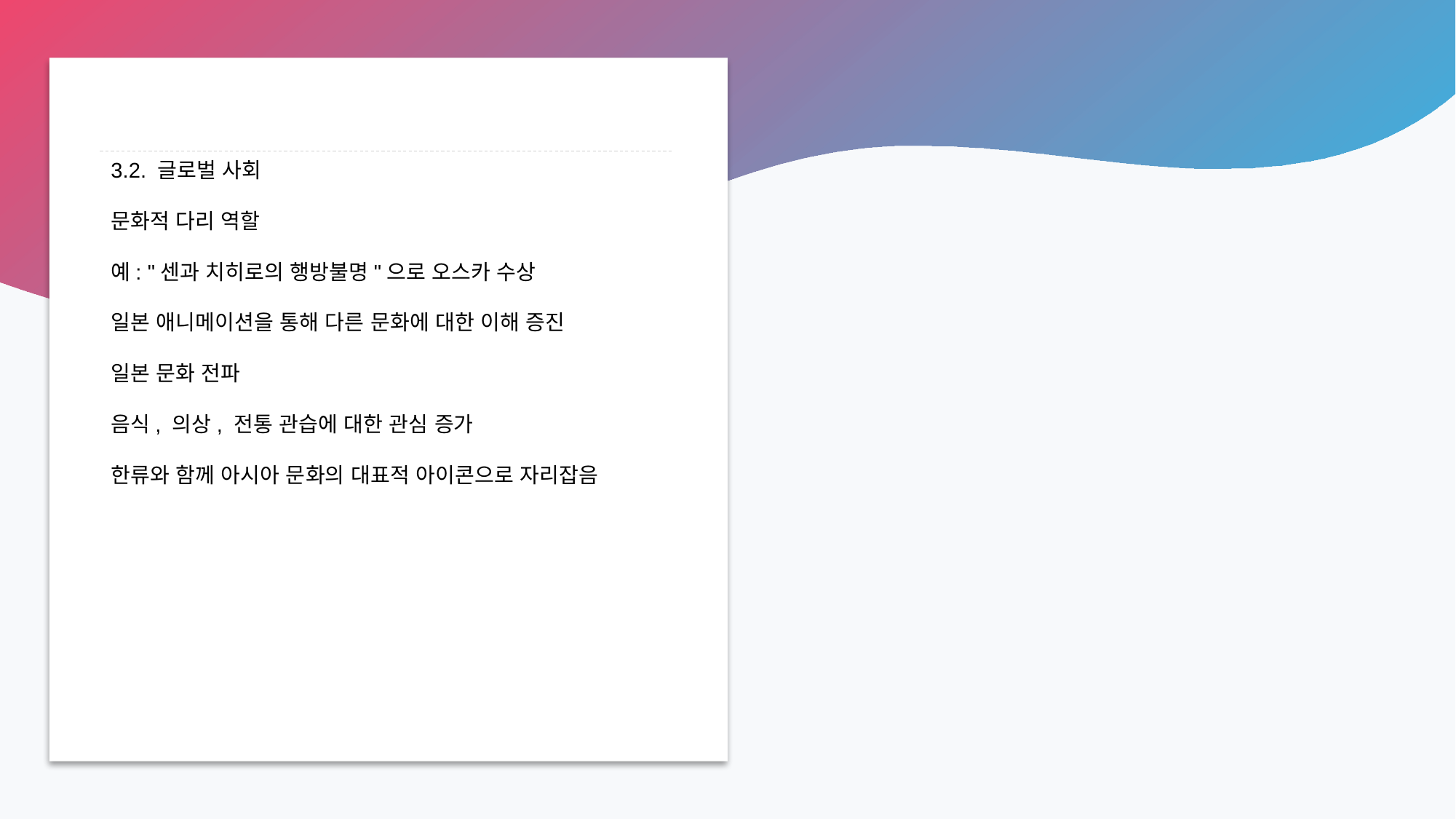

3.2. 글로벌 사회

문화적 다리 역할

예: "센과 치히로의 행방불명"으로 오스카 수상

일본 애니메이션을 통해 다른 문화에 대한 이해 증진

일본 문화 전파

음식, 의상, 전통 관습에 대한 관심 증가

한류와 함께 아시아 문화의 대표적 아이콘으로 자리잡음